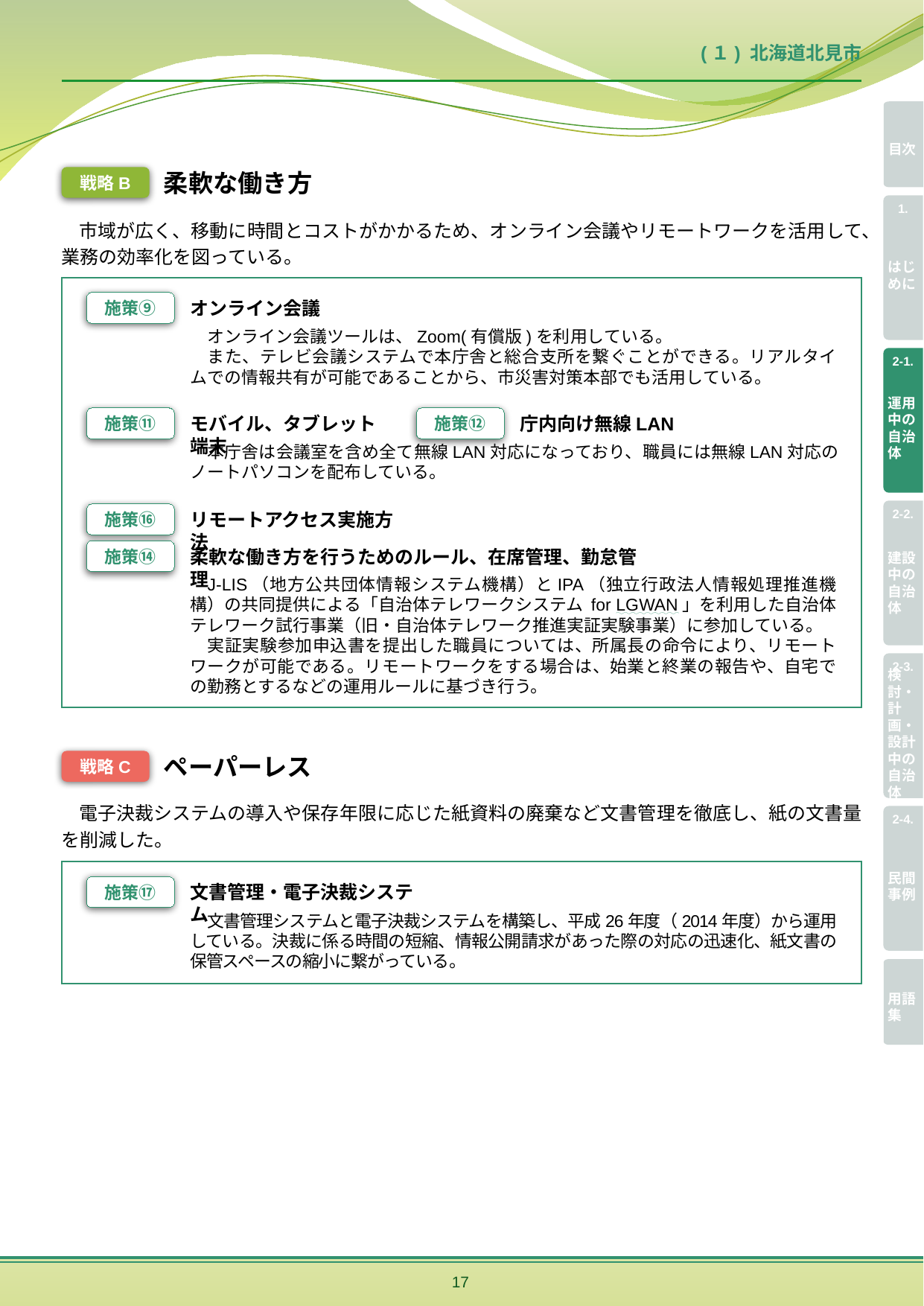

(１) 北海道北見市
戦略B
柔軟な働き方
市域が広く、移動に時間とコストがかかるため、オンライン会議やリモートワークを活用して、業務の効率化を図っている。

施策⑨
オンライン会議
オンライン会議ツールは、Zoom(有償版)を利用している。
また、テレビ会議システムで本庁舎と総合支所を繋ぐことができる。リアルタイムでの情報共有が可能であることから、市災害対策本部でも活用している。
施策⑪
モバイル、タブレット端末
施策⑫
庁内向け無線LAN
本庁舎は会議室を含め全て無線LAN対応になっており、職員には無線LAN対応のノートパソコンを配布している。
施策⑯
リモートアクセス実施方法
施策⑭
柔軟な働き方を行うためのルール、在席管理、勤怠管理
J-LIS（地方公共団体情報システム機構）とIPA（独立行政法人情報処理推進機構）の共同提供による「自治体テレワークシステム for LGWAN」を利用した自治体テレワーク試行事業（旧・自治体テレワーク推進実証実験事業）に参加している。
実証実験参加申込書を提出した職員については、所属長の命令により、リモートワークが可能である。リモートワークをする場合は、始業と終業の報告や、自宅での勤務とするなどの運用ルールに基づき行う。
戦略C
ペーパーレス
電子決裁システムの導入や保存年限に応じた紙資料の廃棄など文書管理を徹底し、紙の文書量を削減した。

施策⑰
文書管理・電子決裁システム
文書管理システムと電子決裁システムを構築し、平成26年度（2014年度）から運用している。決裁に係る時間の短縮、情報公開請求があった際の対応の迅速化、紙文書の保管スペースの縮小に繋がっている。
17